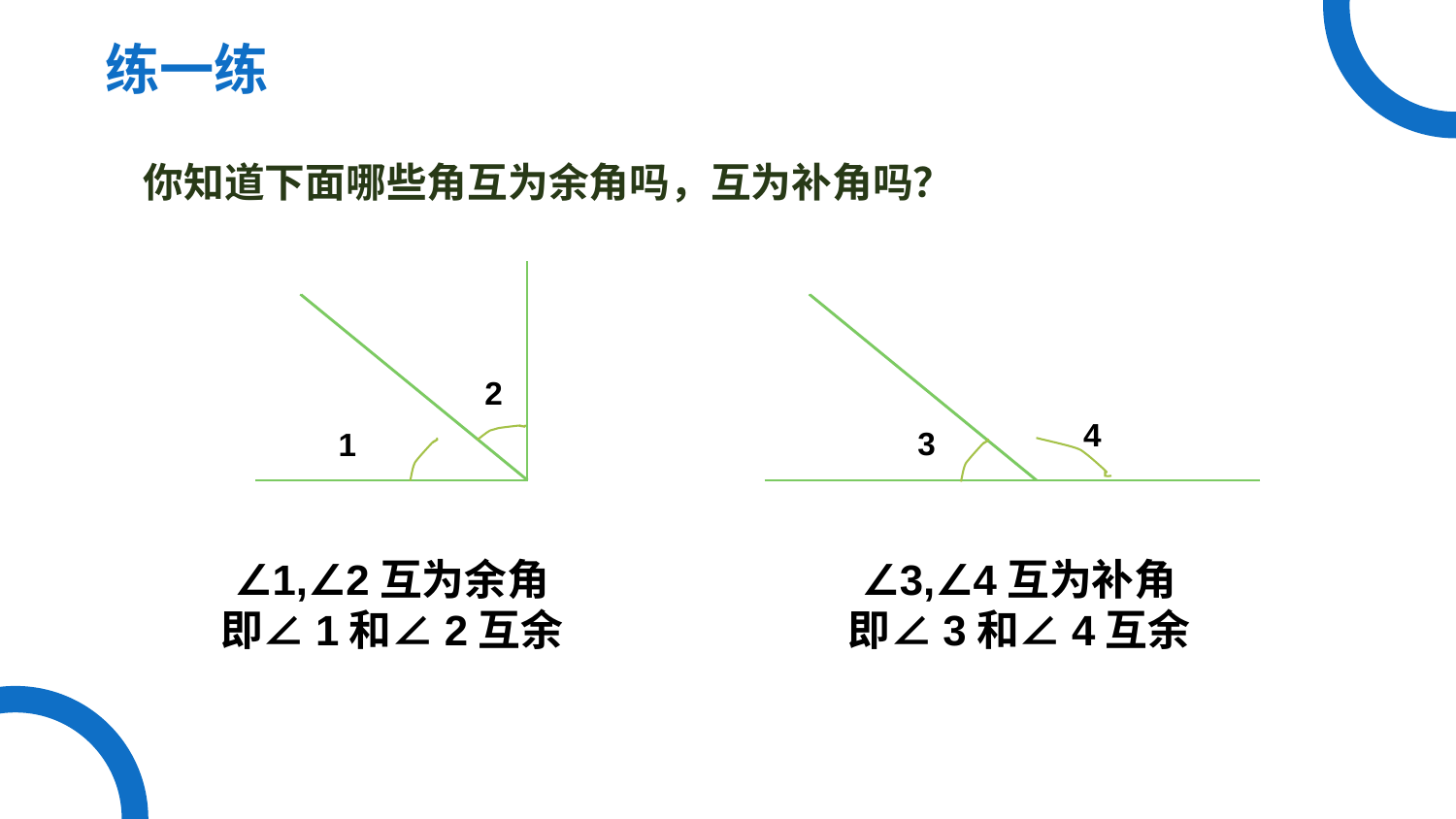

练一练
你知道下面哪些角互为余角吗，互为补角吗？
2
4

3
1

∠1,∠2互为余角
即∠1和∠2互余
∠3,∠4互为补角
即∠3和∠4互余